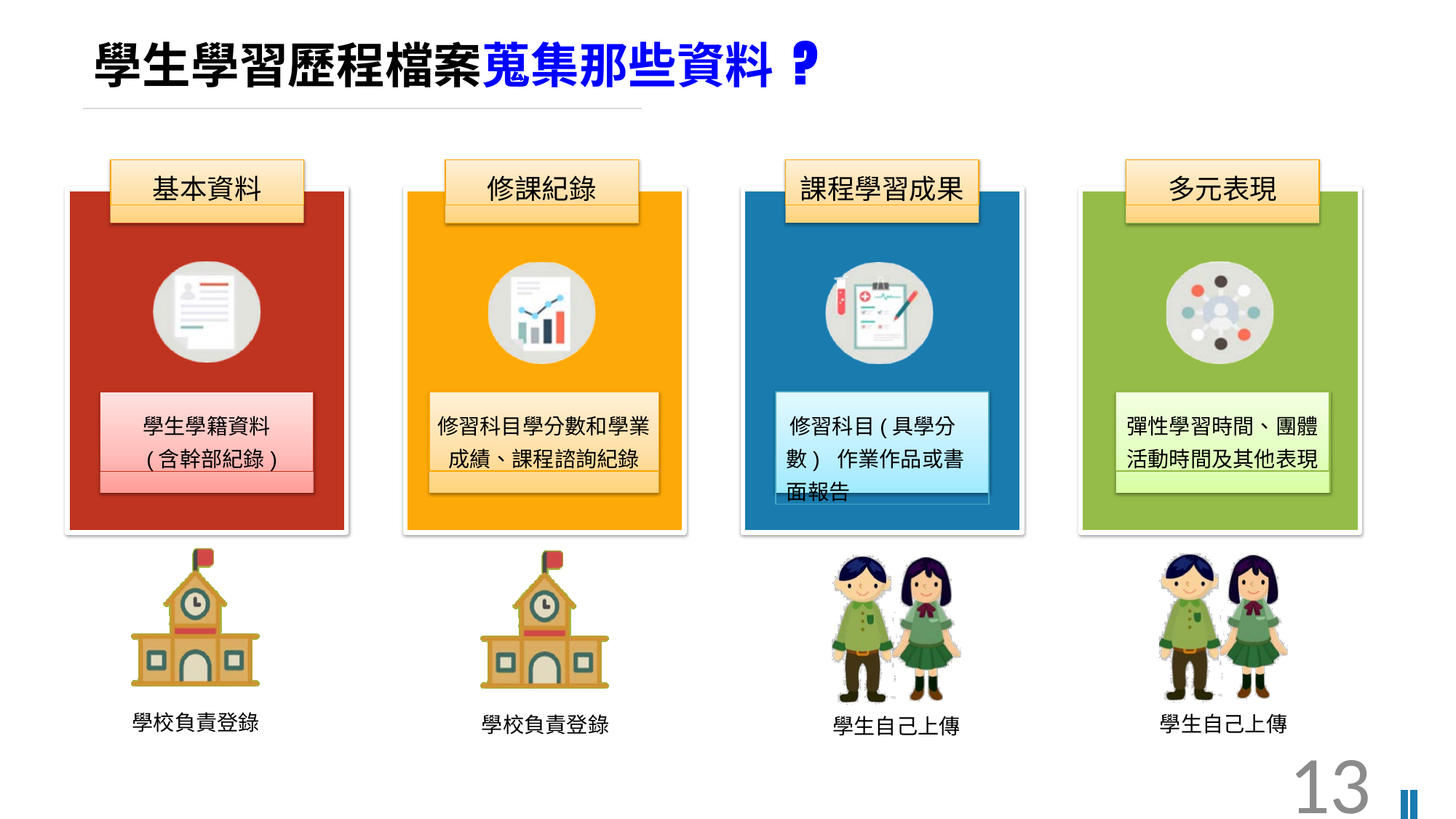

# 學生學習歷程檔案蒐集那些資料?

基本資料

修課紀錄

課程學習成果

多元表現

學生學籍資料
(含幹部紀錄)

修習科目學分數和學業 成績、課程諮詢紀錄

修習科目(具學分數)  作業作品或書面報告

彈性學習時間、團體 活動時間及其他表現

學校負責登錄
學生自己上傳
學校負責登錄
學生自己上傳
13